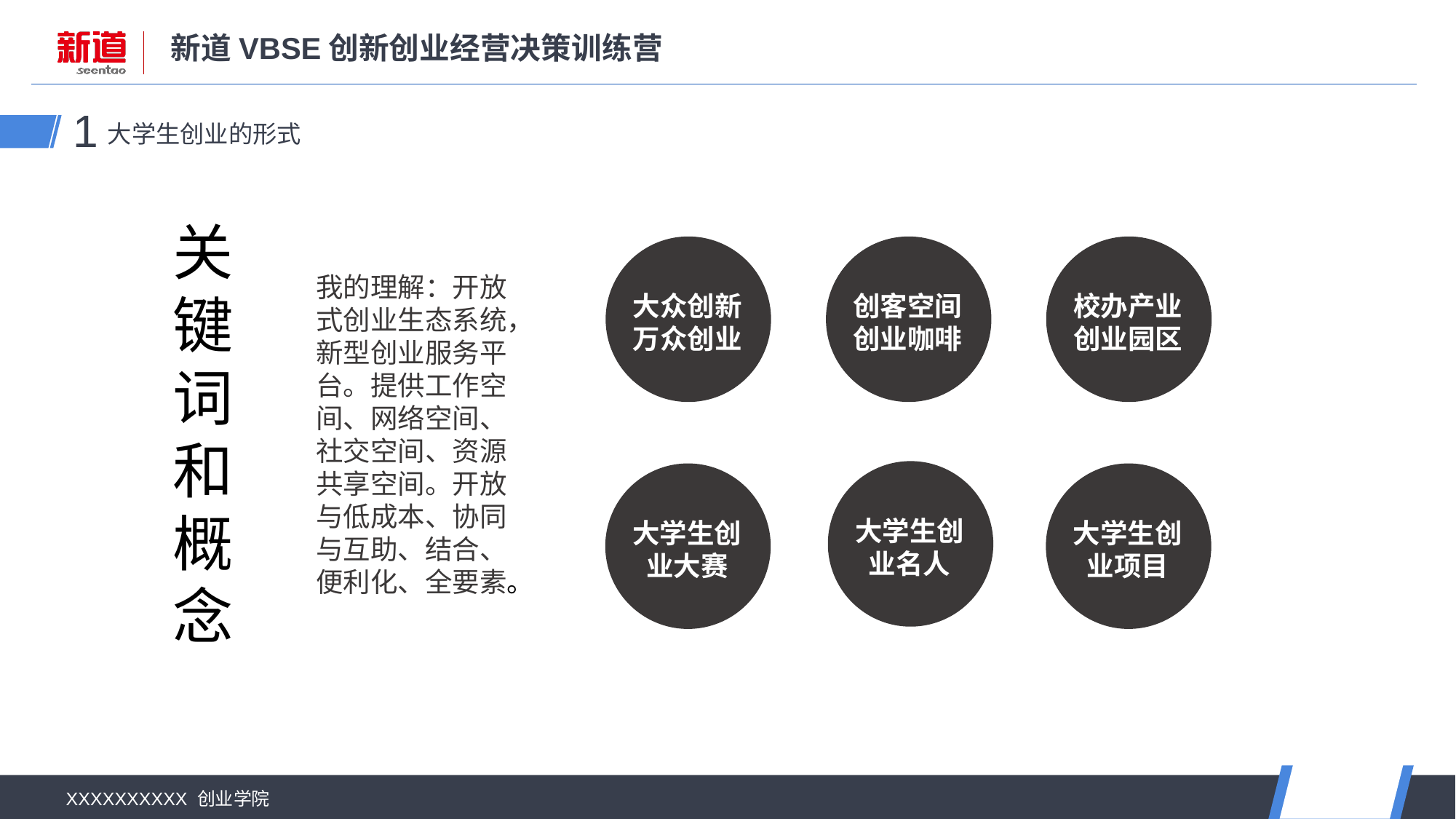

大学生创业的形式
1
关
键
词
和
概
念

大众创新万众创业

创客空间
创业咖啡

校办产业
创业园区
我的理解：开放式创业生态系统，新型创业服务平台。提供工作空间、网络空间、社交空间、资源共享空间。开放与低成本、协同与互助、结合、便利化、全要素。

大学生创业名人

大学生创业大赛

大学生创业项目
7